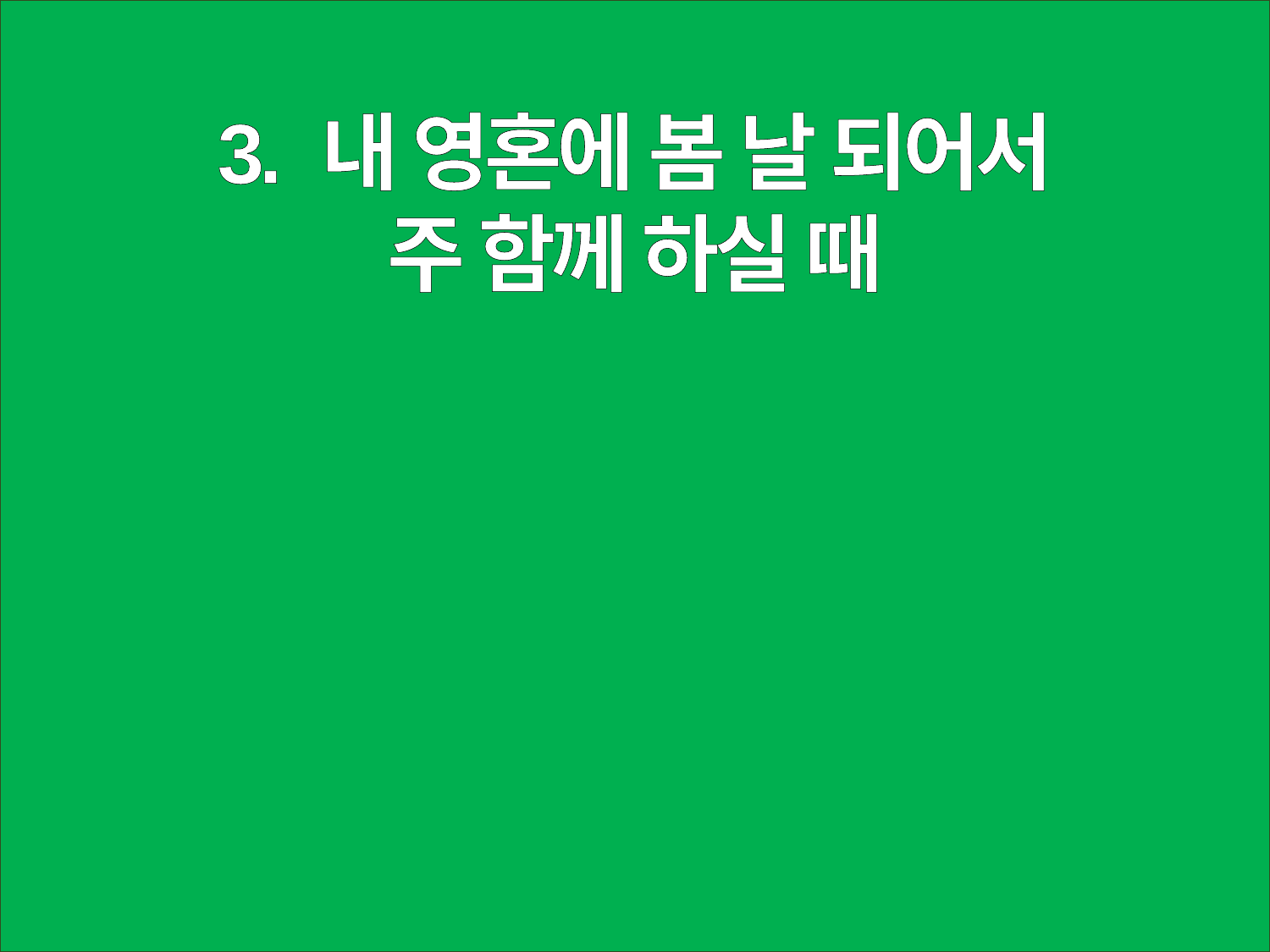

3. 내 영혼에 봄 날 되어서
주 함께 하실 때